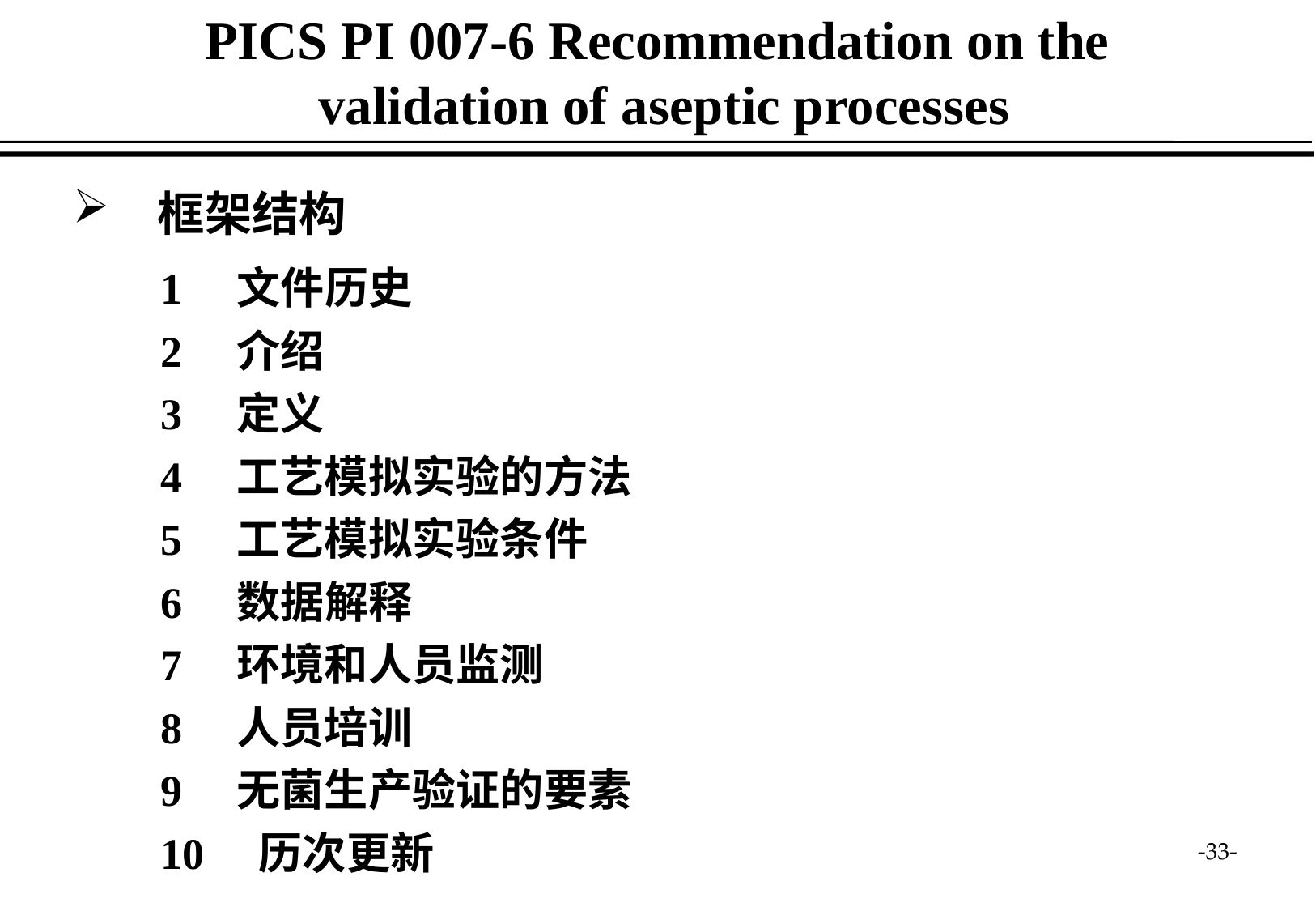

PICS PI 007-6 Recommendation on the
 validation of aseptic processes
　框架结构
1　文件历史
2　介绍
3　定义
4　工艺模拟实验的方法
5　工艺模拟实验条件
6　数据解释
7　环境和人员监测
8　人员培训
9　无菌生产验证的要素
10　历次更新

-33-
-33-